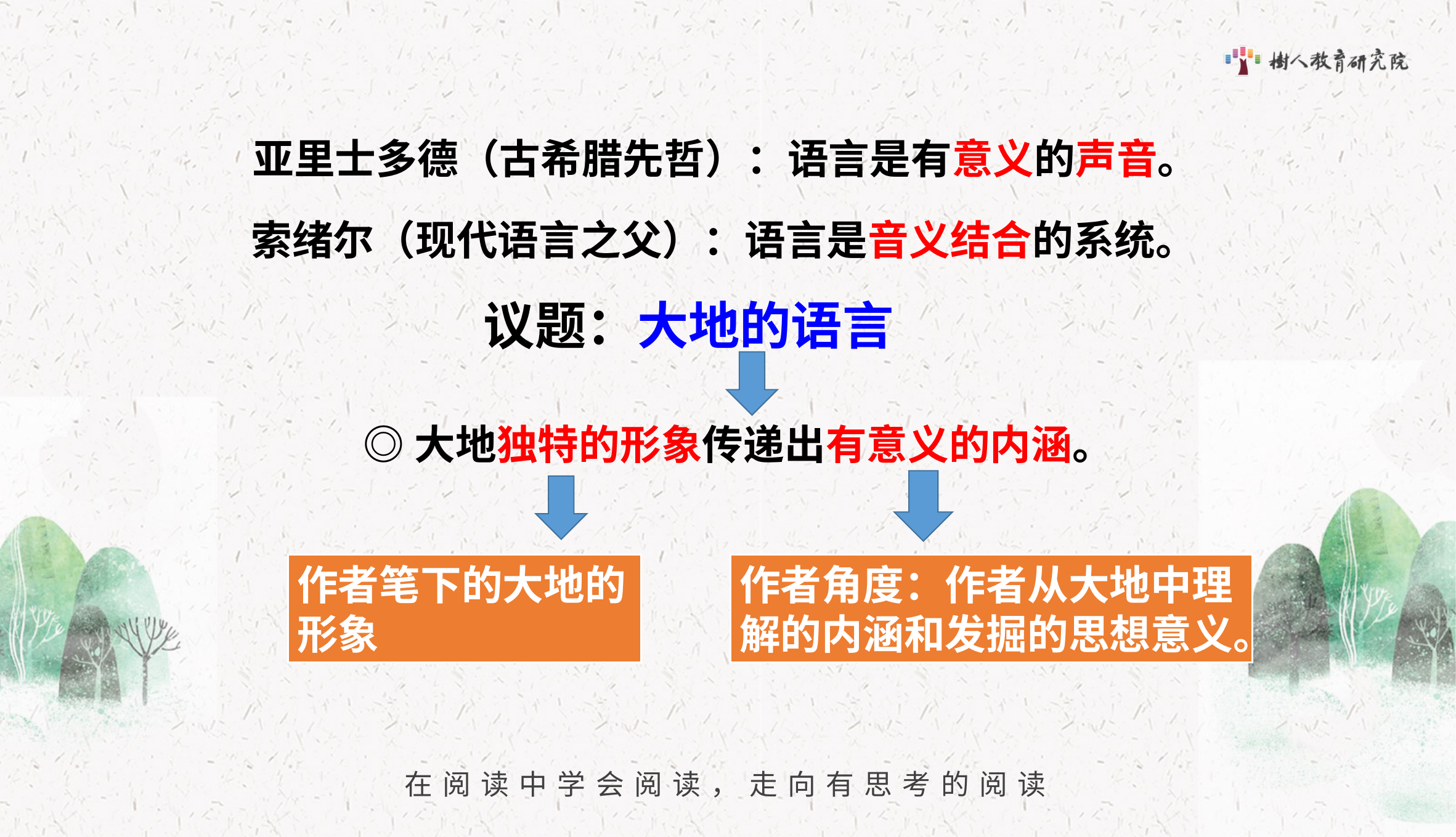

亚里士多德（古希腊先哲）：语言是有意义的声音。
索绪尔（现代语言之父）：语言是音义结合的系统。
议题：大地的语言

◎大地独特的形象传递出有意义的内涵。

作者笔下的大地的形象
作者角度：作者从大地中理解的内涵和发掘的思想意义。